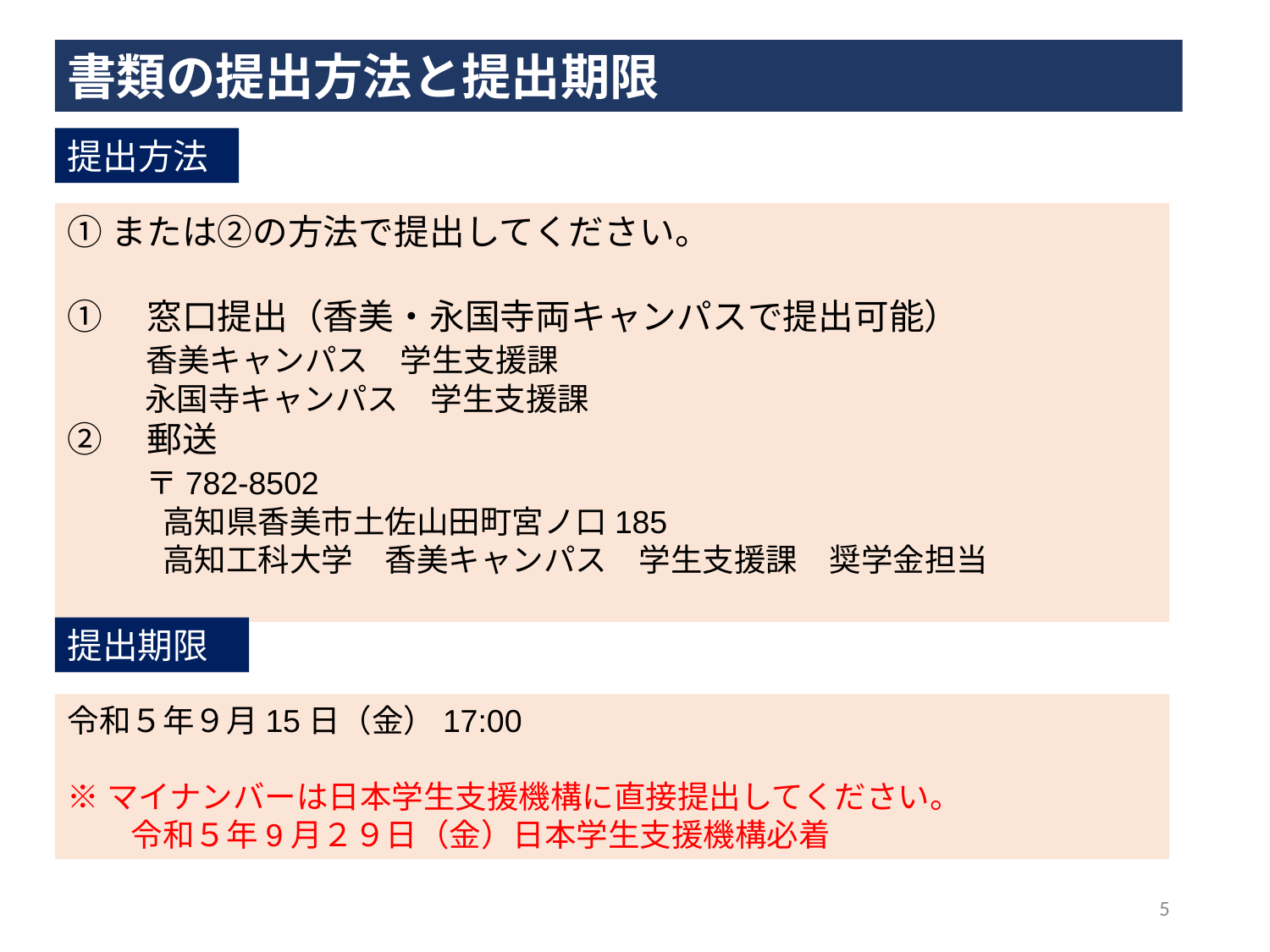

書類の提出方法と提出期限
提出方法
①または②の方法で提出してください。

①　窓口提出（香美・永国寺両キャンパスで提出可能）
　 　香美キャンパス　学生支援課
　 　 永国寺キャンパス　学生支援課
②　郵送
　 　〒782-8502
　　　高知県香美市土佐山田町宮ノ口185
　　　高知工科大学　香美キャンパス　学生支援課　奨学金担当

提出期限
令和５年９月15日（金）17:00

※マイナンバーは日本学生支援機構に直接提出してください。
　　令和５年9月２９日（金）日本学生支援機構必着
5